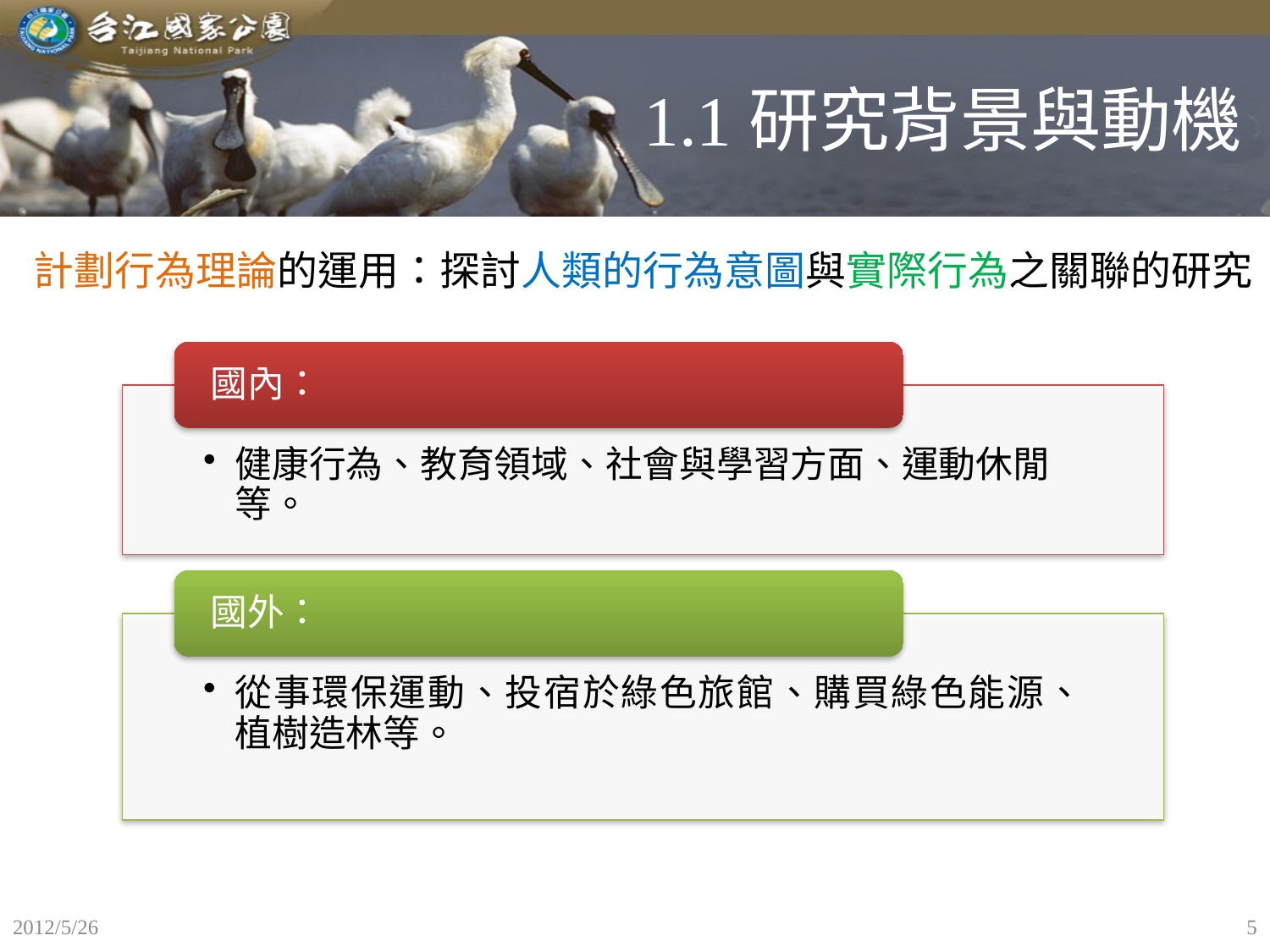

# 1.1研究背景與動機
計劃行為理論的運用：探討人類的行為意圖與實際行為之關聯的研究
健康行為、教育領域、社會與學習方面、運動休閒等。
國內：
從事環保運動、投宿於綠色旅館、購買綠色能源、植樹造林等。
國外：
2012/5/26
5